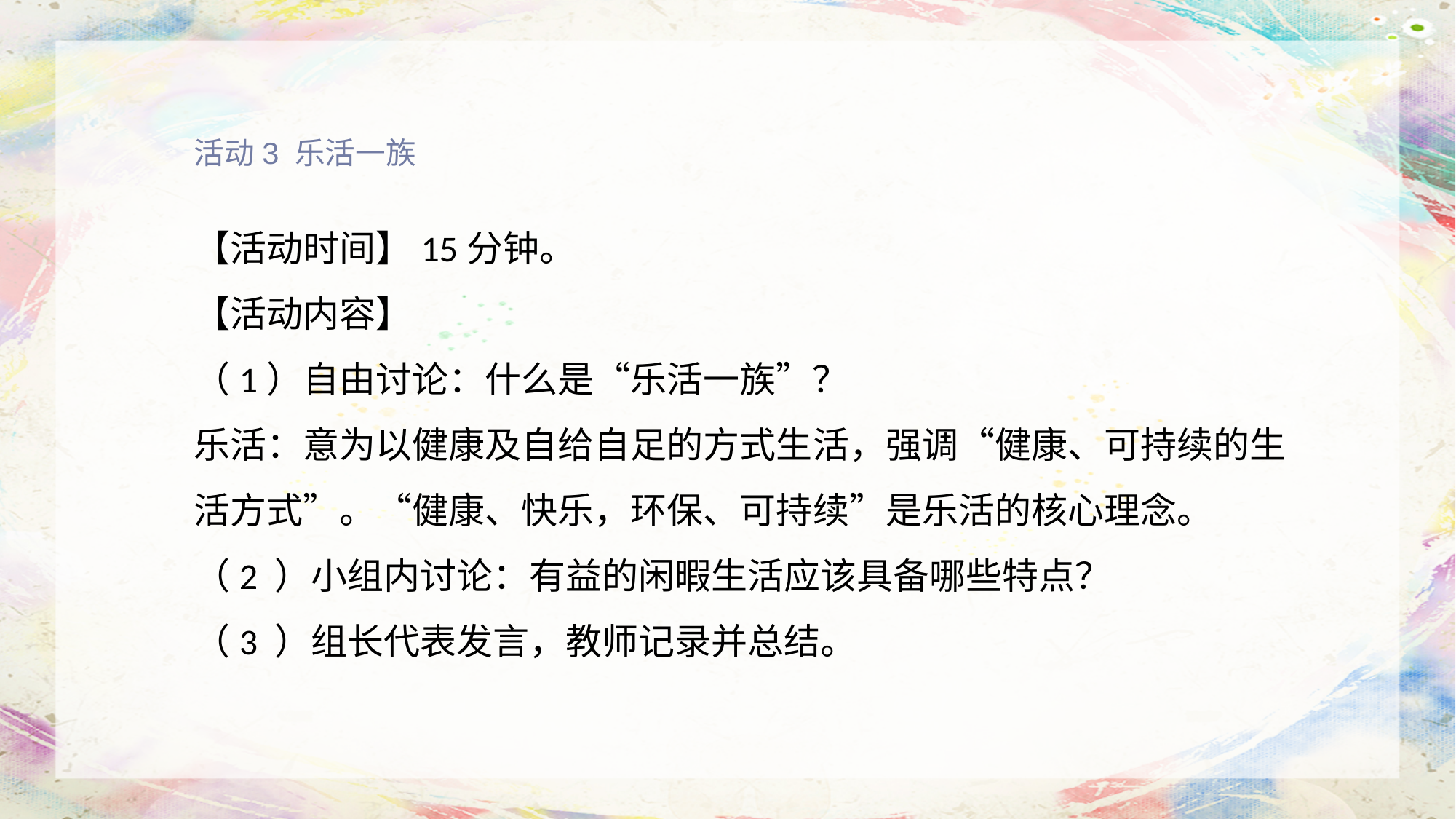

活动3 乐活一族

【活动时间】15分钟。
【活动内容】
（1）自由讨论：什么是“乐活一族”？
乐活：意为以健康及自给自足的方式生活，强调“健康、可持续的生活方式”。“健康、快乐，环保、可持续”是乐活的核心理念。
（2 ）小组内讨论：有益的闲暇生活应该具备哪些特点？
（3 ）组长代表发言，教师记录并总结。